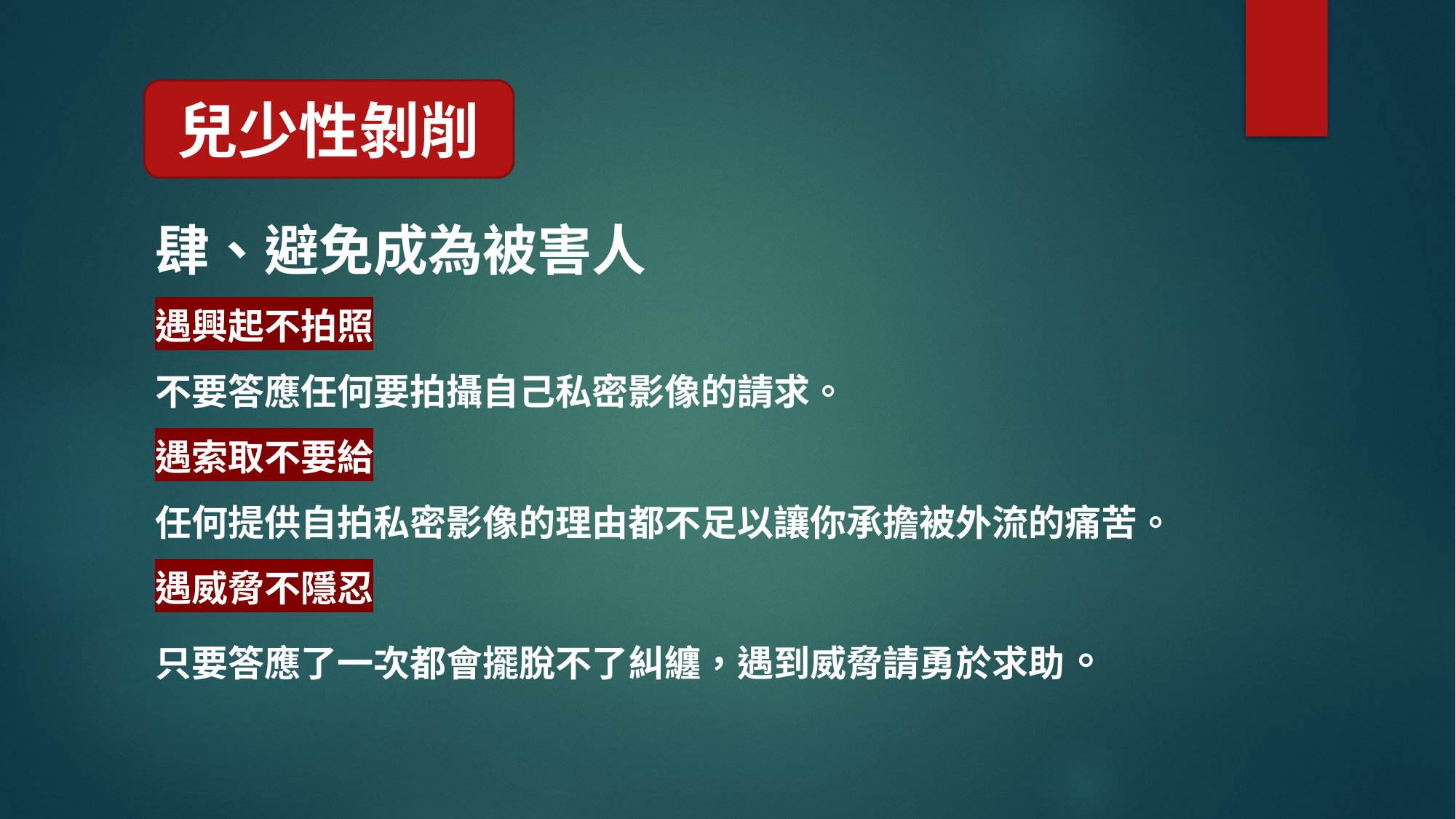

兒少性剝削
肆、避免成為被害人
遇興起不拍照
不要答應任何要拍攝自己私密影像的請求。
遇索取不要給
任何提供自拍私密影像的理由都不足以讓你承擔被外流的痛苦。
遇威脅不隱忍
只要答應了一次都會擺脫不了糾纏，遇到威脅請勇於求助。